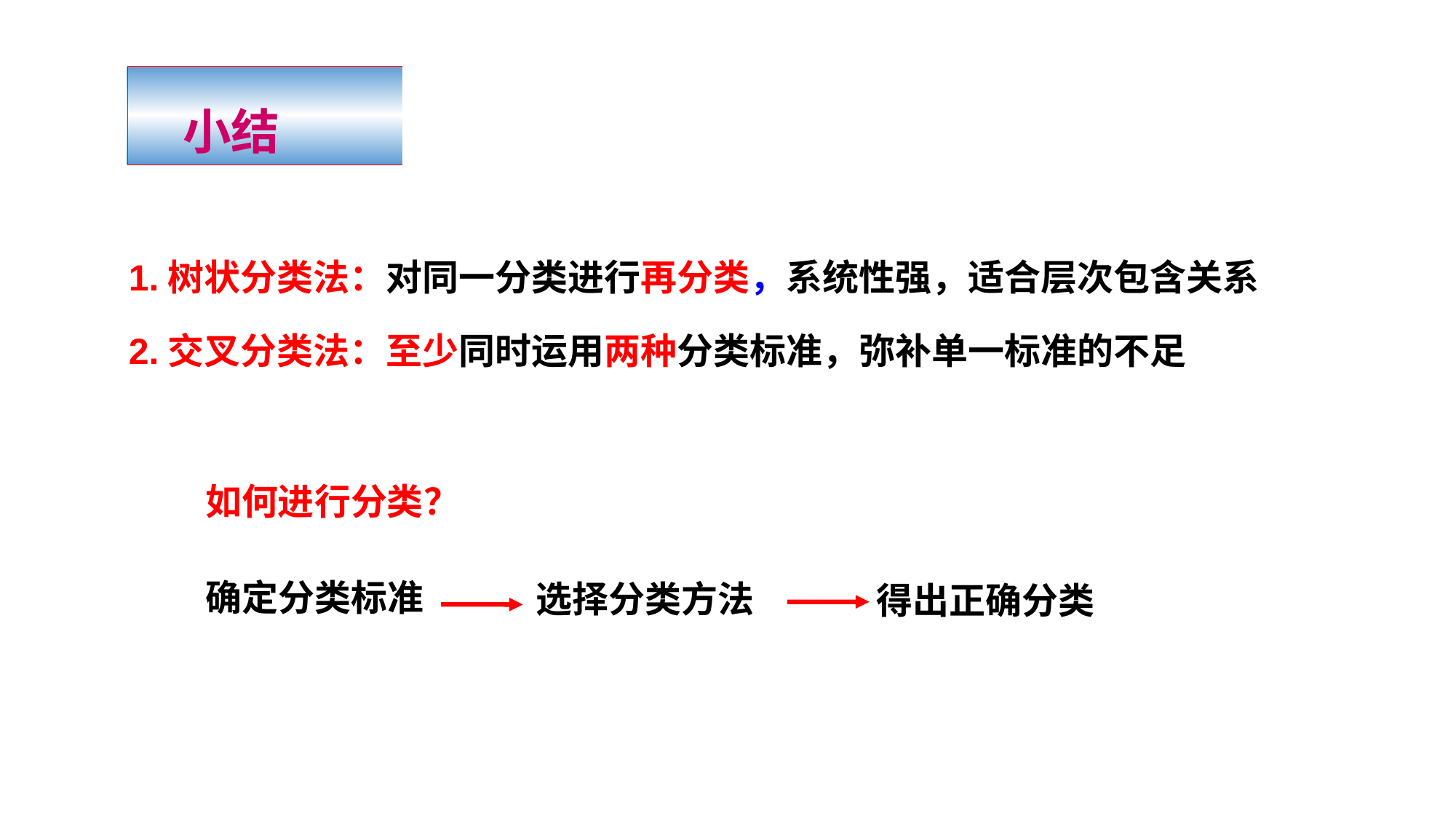

小结
1.树状分类法：对同一分类进行再分类，系统性强，适合层次包含关系
2.交叉分类法：至少同时运用两种分类标准，弥补单一标准的不足
如何进行分类？
确定分类标准
选择分类方法
得出正确分类